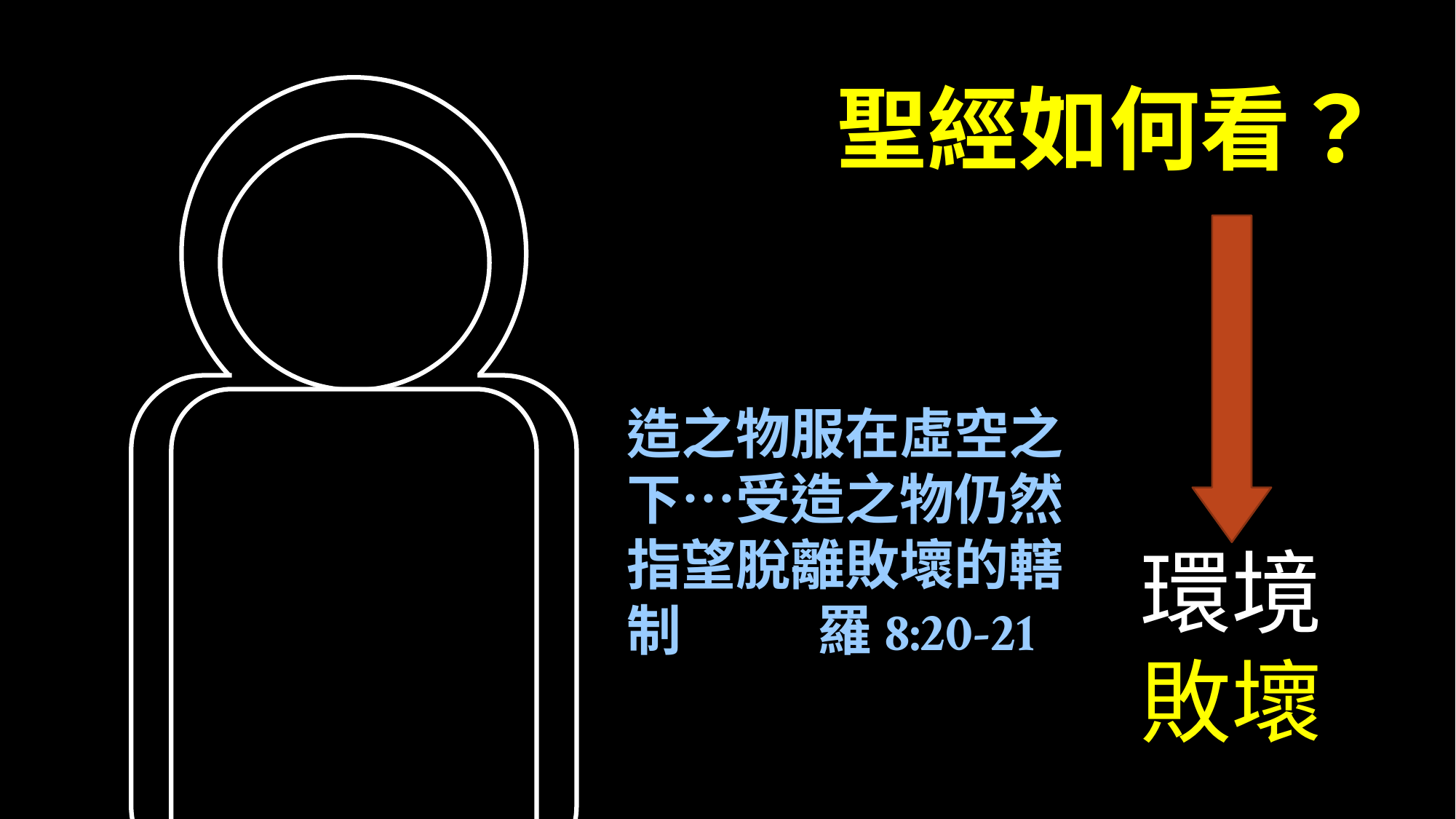

聖經如何看？

造之物服在虛空之下…受造之物仍然指望脫離敗壞的轄制           羅8:20-21
環境
敗壞